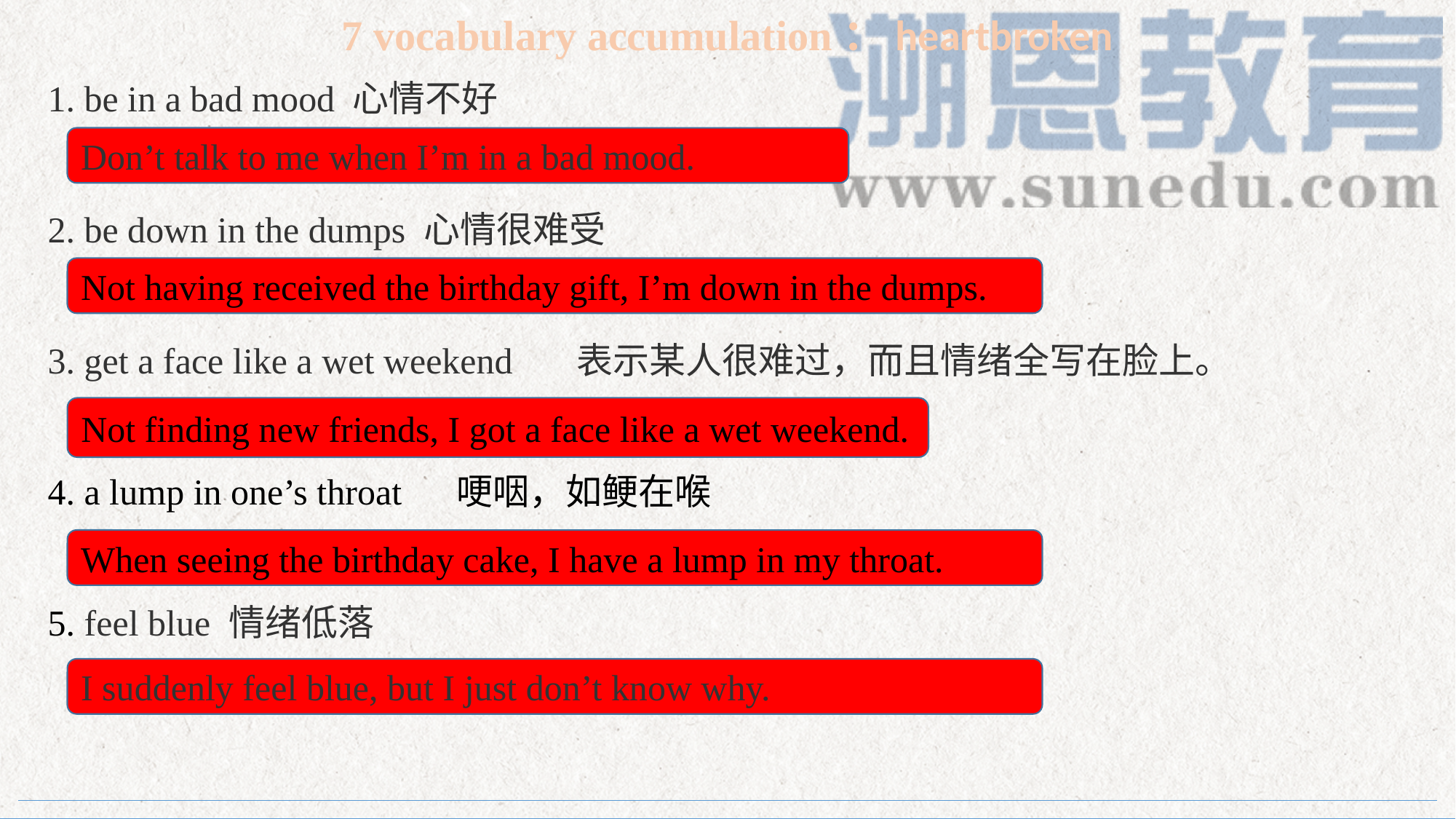

7 vocabulary accumulation：heartbroken
1. be in a bad mood 心情不好

2. be down in the dumps 心情很难受

3. get a face like a wet weekend      表示某人很难过，而且情绪全写在脸上。

4. a lump in one’s throat     哽咽，如鲠在喉

5. feel blue 情绪低落

Don’t talk to me when I’m in a bad mood.
翻译：别在我心情很差的时候跟我讲话。
Not having received the birthday gift, I’m down in the dumps.
翻译：没有收到礼物，我心里很难受。
Not finding new friends, I got a face like a wet weekend.
翻译：我没有找到新朋友心里很难过。
When seeing the birthday cake, I have a lump in my throat.
翻译：当看到生日蛋糕的时候我哽咽地说不出话来。
I suddenly feel blue, but I just don’t know why.
翻译：我突然觉得情绪很低落，可是我不知道为什么会这样。